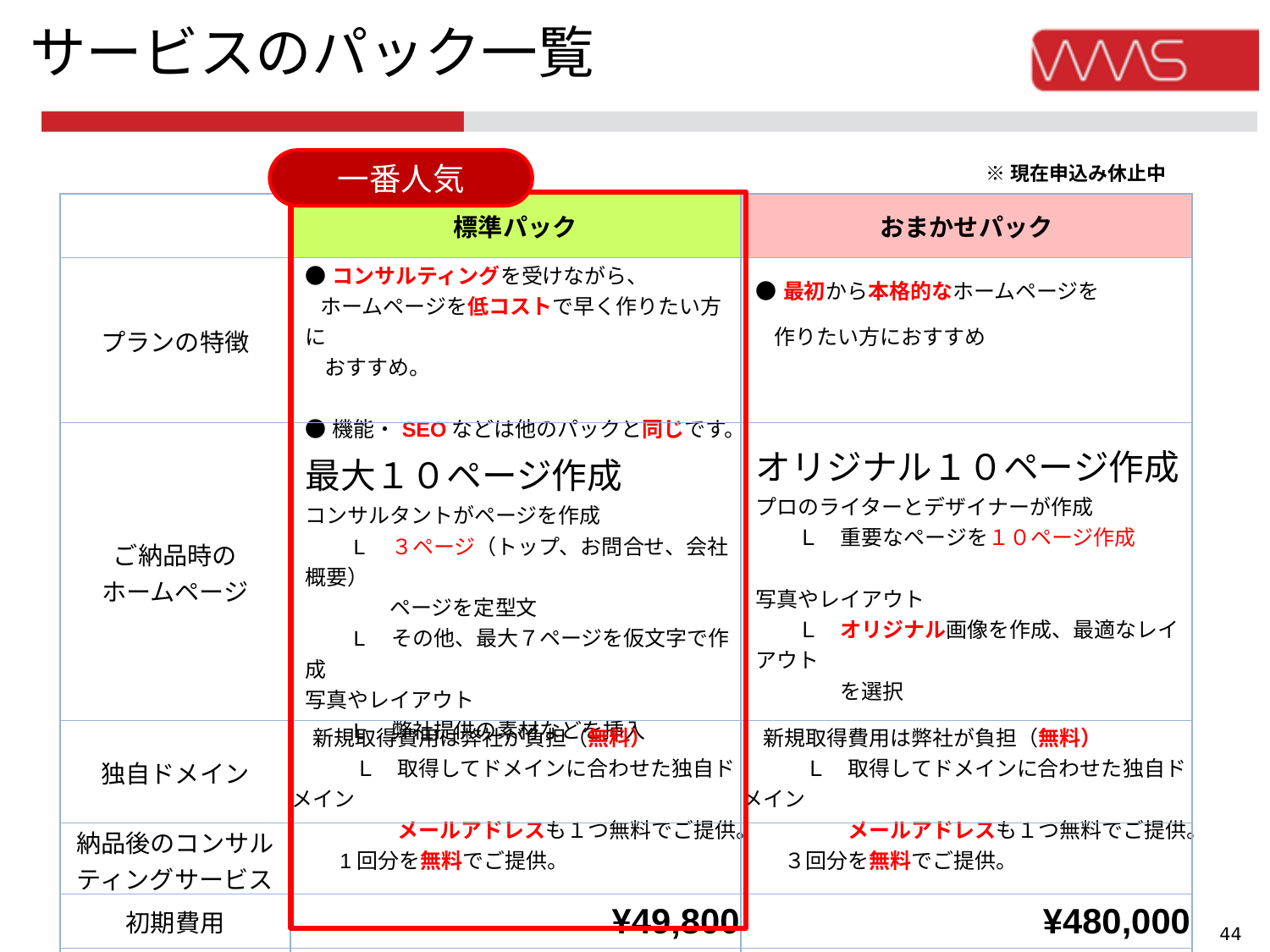

サービスのパック一覧
一番人気
※現在申込み休止中

|  | 標準パック | おまかせパック |
| --- | --- | --- |
| プランの特徴 | ●コンサルティングを受けながら、 ホームページを低コストで早く作りたい方に おすすめ。 ●機能・SEOなどは他のパックと同じです。 | ●最初から本格的なホームページを 作りたい方におすすめ |
| ご納品時の ホームページ | 最大１０ページ作成 コンサルタントがページを作成 　　L　３ページ（トップ、お問合せ、会社概要） 　　　　ページを定型文 　　L　その他、最大７ページを仮文字で作成 写真やレイアウト 　　L　弊社提供の素材などを挿入 | オリジナル１０ページ作成 プロのライターとデザイナーが作成 　　Ｌ　重要なページを１０ページ作成 写真やレイアウト 　　Ｌ　オリジナル画像を作成、最適なレイアウト 　　　　を選択 |
| 独自ドメイン | 新規取得費用は弊社が負担（無料） 　　　Ｌ　取得してドメインに合わせた独自ドメイン 　　　　　メールアドレスも１つ無料でご提供。 | 新規取得費用は弊社が負担（無料） 　　　Ｌ　取得してドメインに合わせた独自ドメイン 　　　　　メールアドレスも１つ無料でご提供。 |
| 納品後のコンサルティングサービス | 1回分を無料でご提供。 | ３回分を無料でご提供。 |
| 初期費用 | ¥49,800 | ¥480,000 |
| 月額費用 | ¥4,900 | ¥4,900 |
44